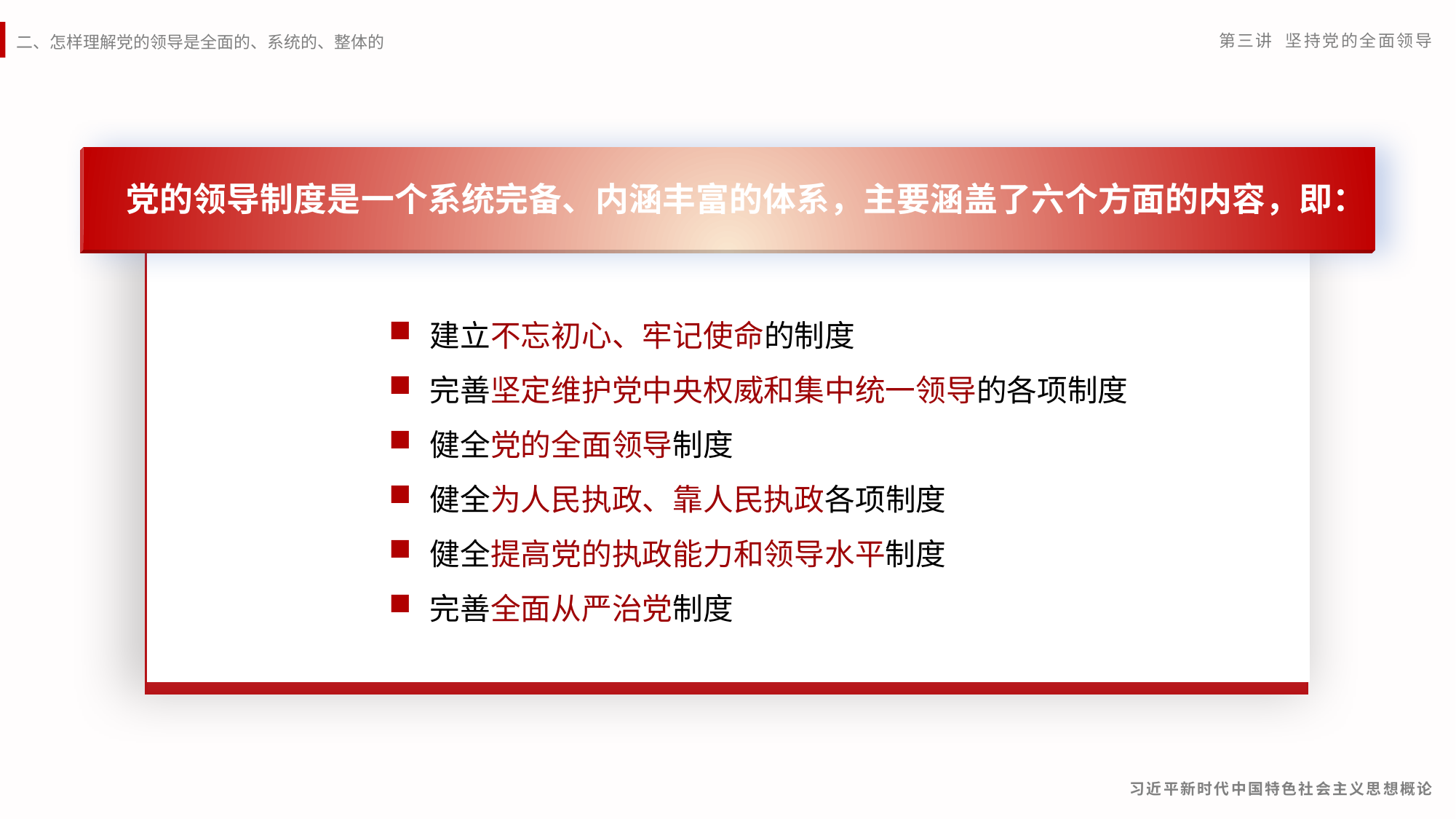

党的领导制度是一个系统完备、内涵丰富的体系，主要涵盖了六个方面的内容，即：

建立不忘初心、牢记使命的制度
完善坚定维护党中央权威和集中统一领导的各项制度
健全党的全面领导制度
健全为人民执政、靠人民执政各项制度
健全提高党的执政能力和领导水平制度
完善全面从严治党制度